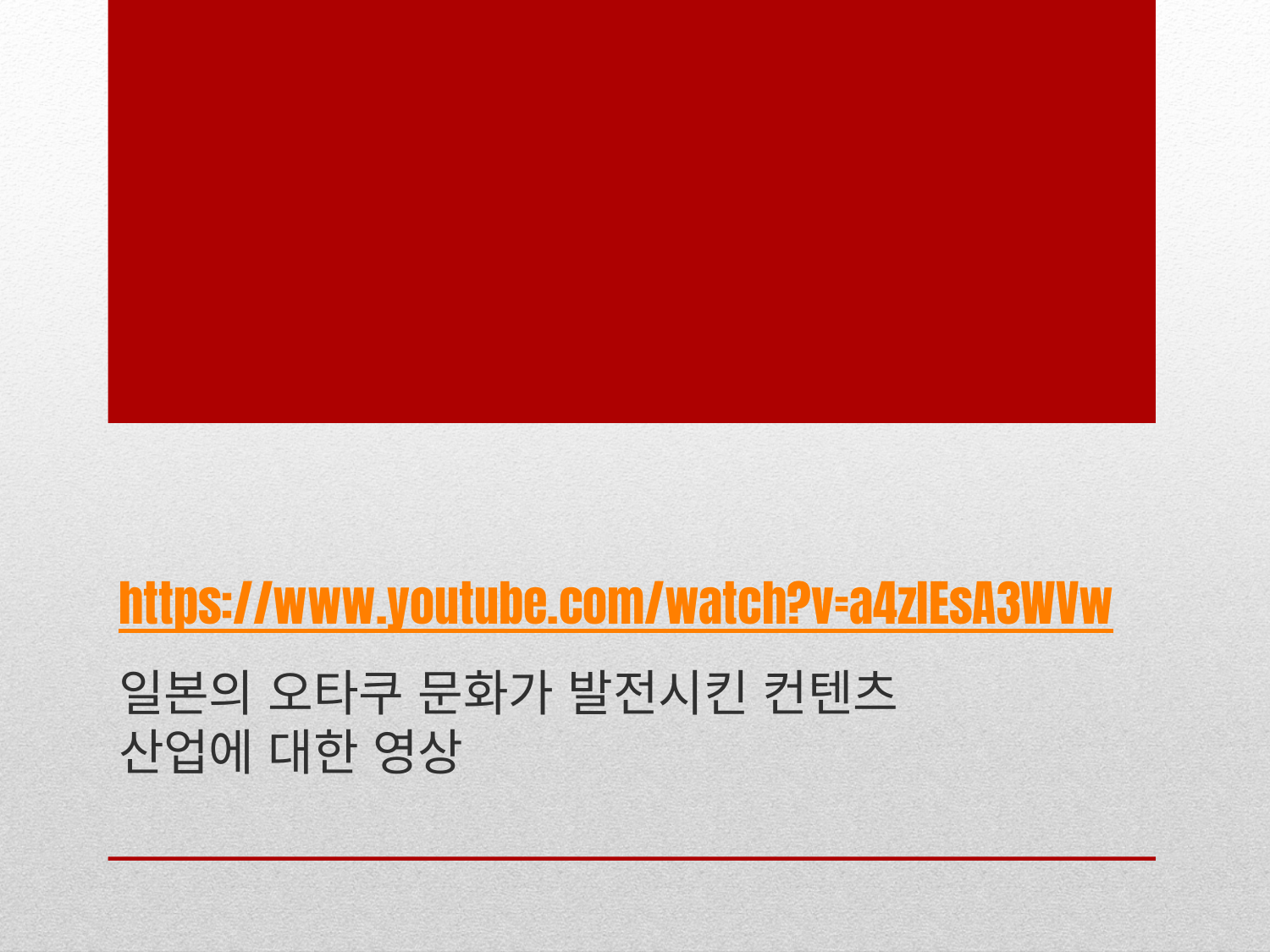

# https://www.youtube.com/watch?v=a4zlEsA3WVw
일본의 오타쿠 문화가 발전시킨 컨텐츠 산업에 대한 영상